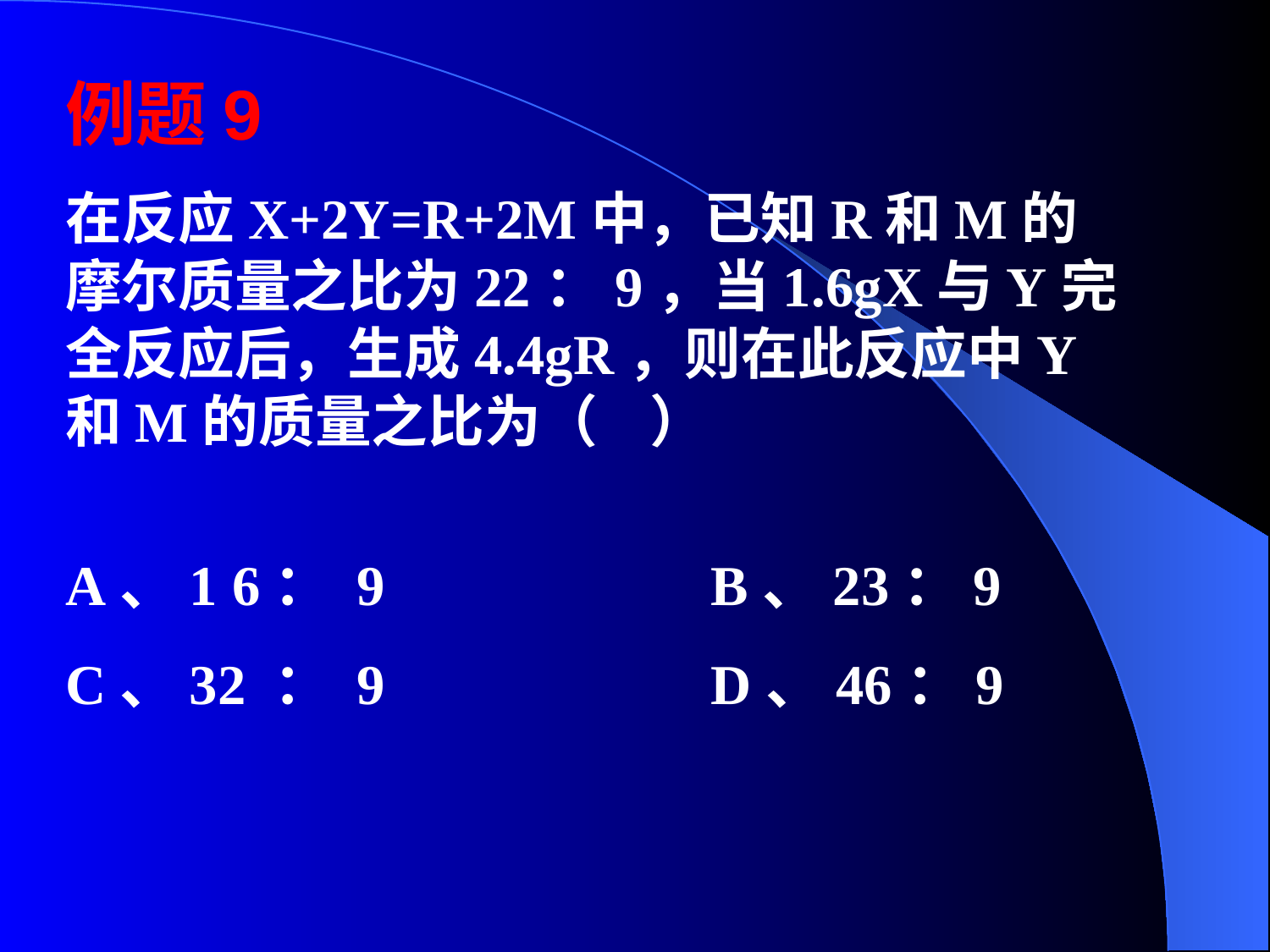

例题9
在反应X+2Y=R+2M中，已知R和M的摩尔质量之比为22：9，当1.6gX与Y完全反应后，生成4.4gR，则在此反应中Y和M的质量之比为（    ）
A、1 6： 9                       B、23：9
C、32 ： 9                       D、46：9

23